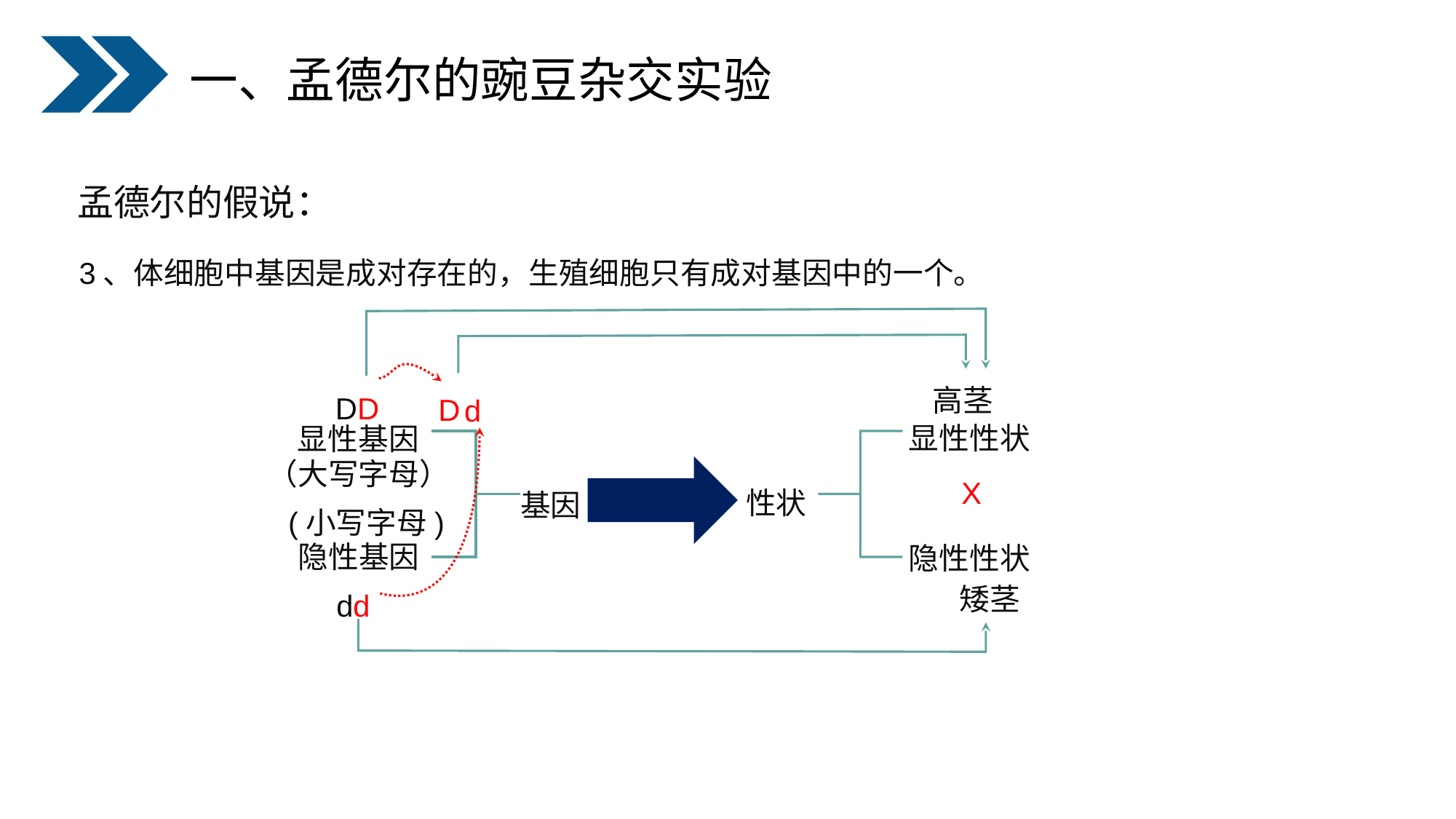

一、孟德尔的豌豆杂交实验
      孟德尔的假说：
      3、体细胞中基因是成对存在的，生殖细胞只有成对基因中的一个。

      高茎

      DD
     D
d
      显性性状
      显性基因

      （大写字母）

      X

      性状
      基因
      (小写字母)
      隐性基因
      隐性性状
      矮茎
      dd